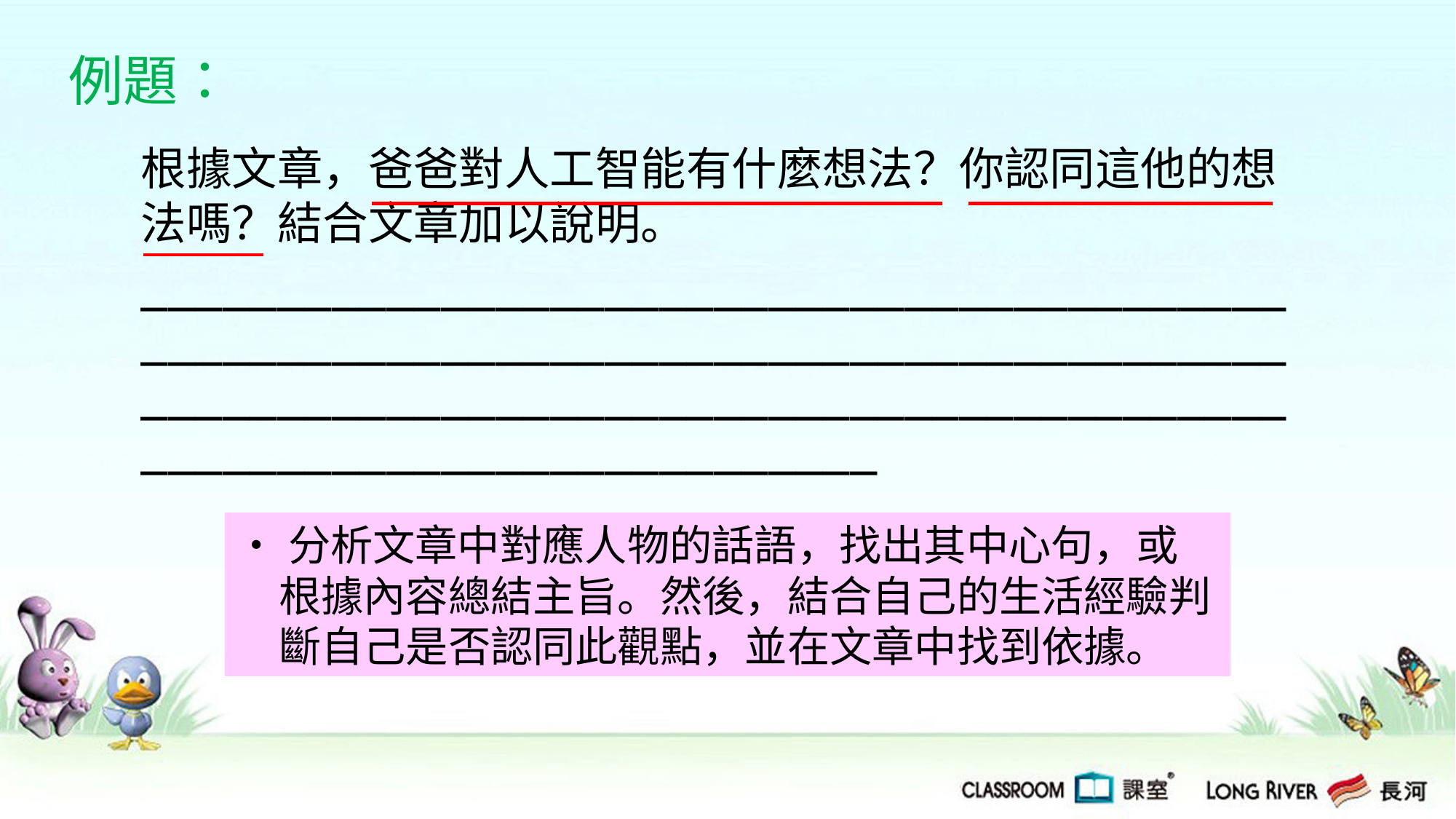

例題：
根據文章，爸爸對人工智能有什麼想法？你認同這他的想法嗎？結合文章加以說明。
_________________________________________________________________________________________________________________________________________________________
‧分析文章中對應人物的話語，找出其中心句，或根據內容總結主旨。然後，結合自己的生活經驗判斷自己是否認同此觀點，並在文章中找到依據。